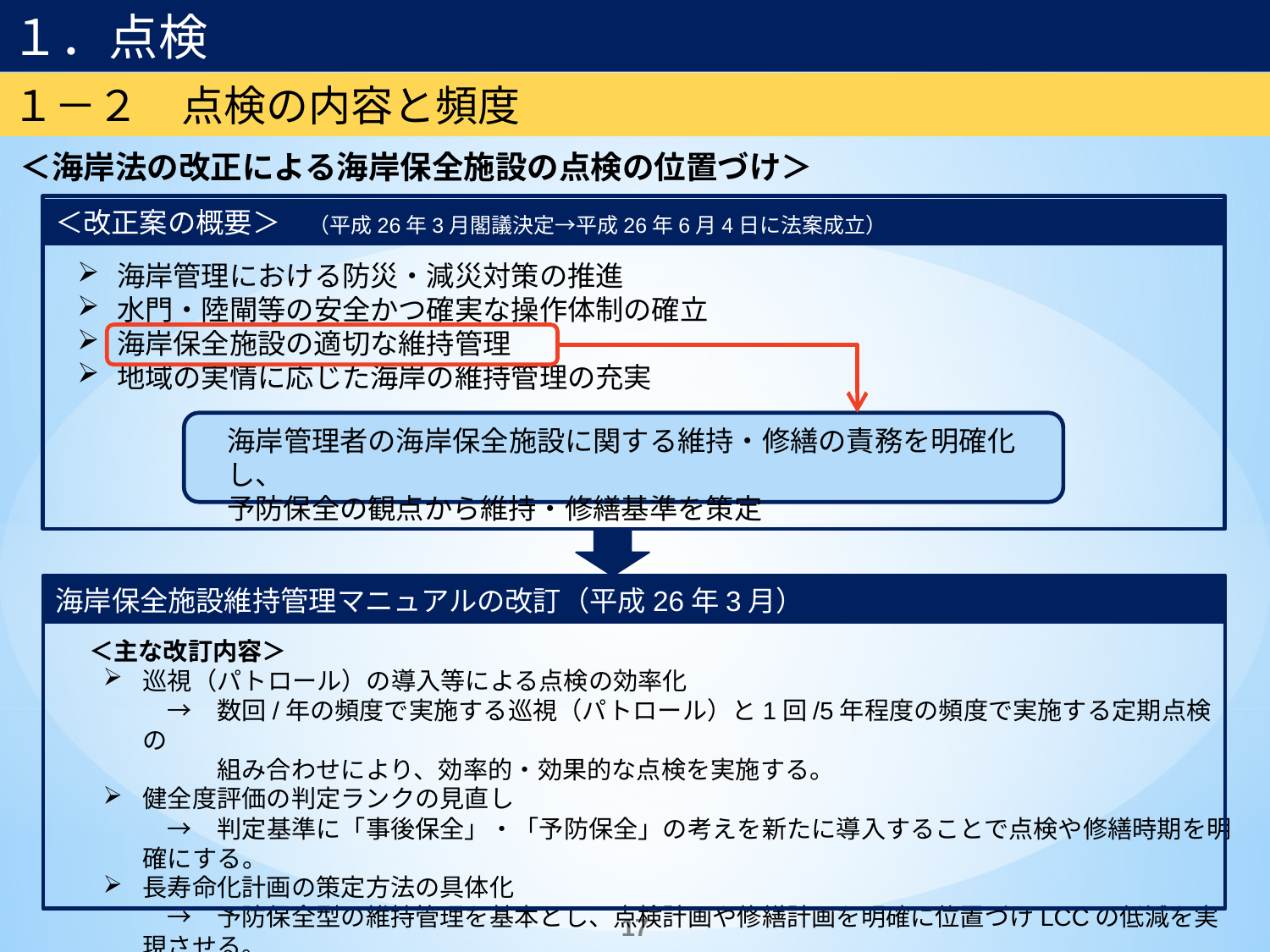

１．点検
１－２　点検の内容と頻度
＜海岸法の改正による海岸保全施設の点検の位置づけ＞

＜改正案の概要＞　（平成26年3月閣議決定→平成26年6月4日に法案成立）
海岸管理における防災・減災対策の推進
水門・陸閘等の安全かつ確実な操作体制の確立
海岸保全施設の適切な維持管理
地域の実情に応じた海岸の維持管理の充実

海岸管理者の海岸保全施設に関する維持・修繕の責務を明確化し、
予防保全の観点から維持・修繕基準を策定

海岸保全施設維持管理マニュアルの改訂（平成26年3月）
　　＜主な改訂内容＞
巡視（パトロール）の導入等による点検の効率化
　→　数回/年の頻度で実施する巡視（パトロール）と1回/5年程度の頻度で実施する定期点検の
　　　組み合わせにより、効率的・効果的な点検を実施する。
健全度評価の判定ランクの見直し
　→　判定基準に「事後保全」・「予防保全」の考えを新たに導入することで点検や修繕時期を明確にする。
長寿命化計画の策定方法の具体化
　→　予防保全型の維持管理を基本とし、点検計画や修繕計画を明確に位置づけLCCの低減を実現させる。
17